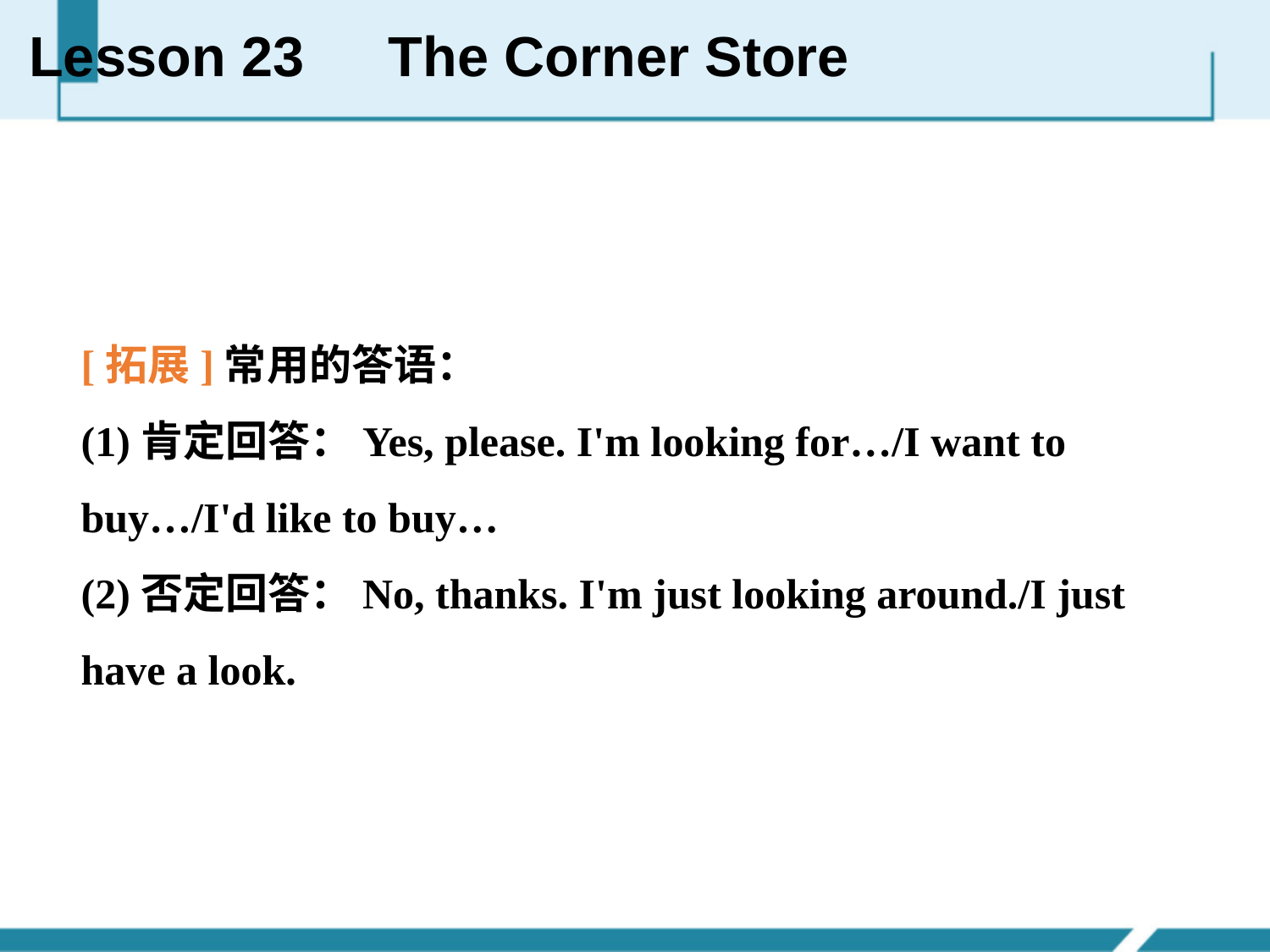

Lesson 23　The Corner Store
[拓展]常用的答语：
(1)肯定回答：Yes, please. I'm looking for…/I want to buy…/I'd like to buy…
(2)否定回答：No, thanks. I'm just looking around./I just have a look.